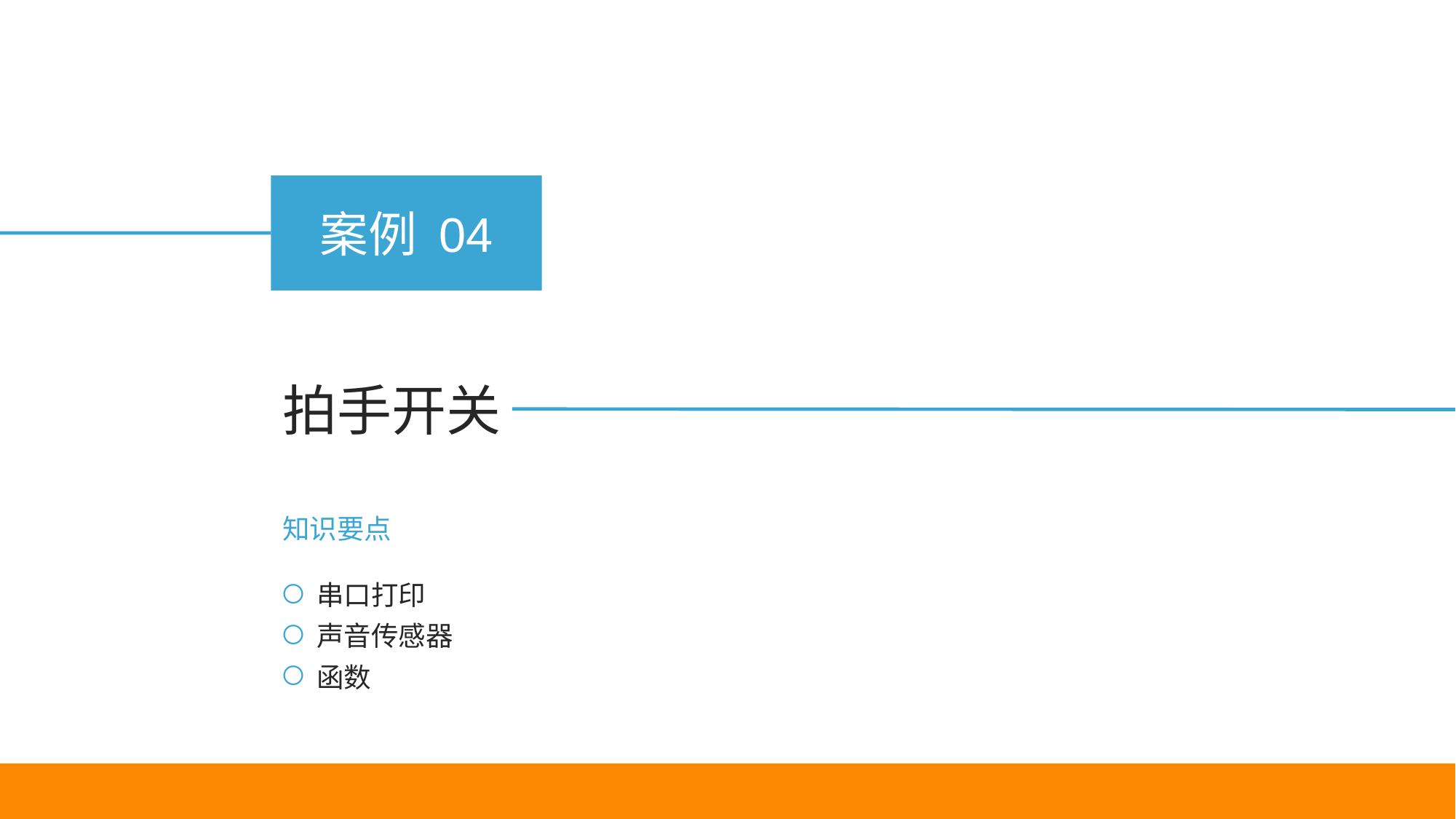

案例 04
拍手开关
知识要点
串口打印
声音传感器
函数